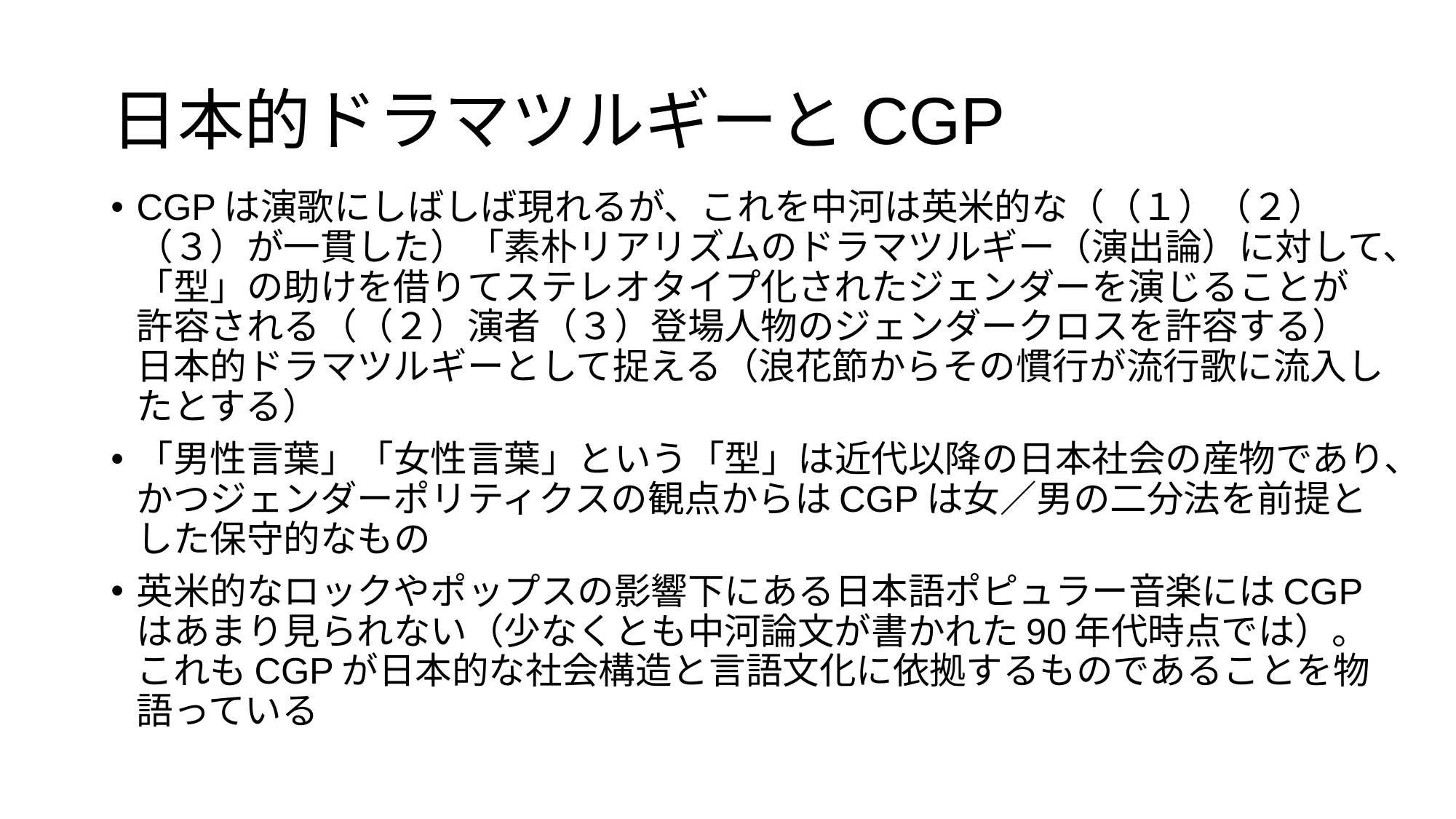

# 日本的ドラマツルギーとCGP
CGPは演歌にしばしば現れるが、これを中河は英米的な（（１）（２）（３）が一貫した）「素朴リアリズムのドラマツルギー（演出論）に対して、「型」の助けを借りてステレオタイプ化されたジェンダーを演じることが許容される（（２）演者（３）登場人物のジェンダークロスを許容する）日本的ドラマツルギーとして捉える（浪花節からその慣行が流行歌に流入したとする）
「男性言葉」「女性言葉」という「型」は近代以降の日本社会の産物であり、かつジェンダーポリティクスの観点からはCGPは女／男の二分法を前提とした保守的なもの
英米的なロックやポップスの影響下にある日本語ポピュラー音楽にはCGPはあまり見られない（少なくとも中河論文が書かれた90年代時点では）。これもCGPが日本的な社会構造と言語文化に依拠するものであることを物語っている